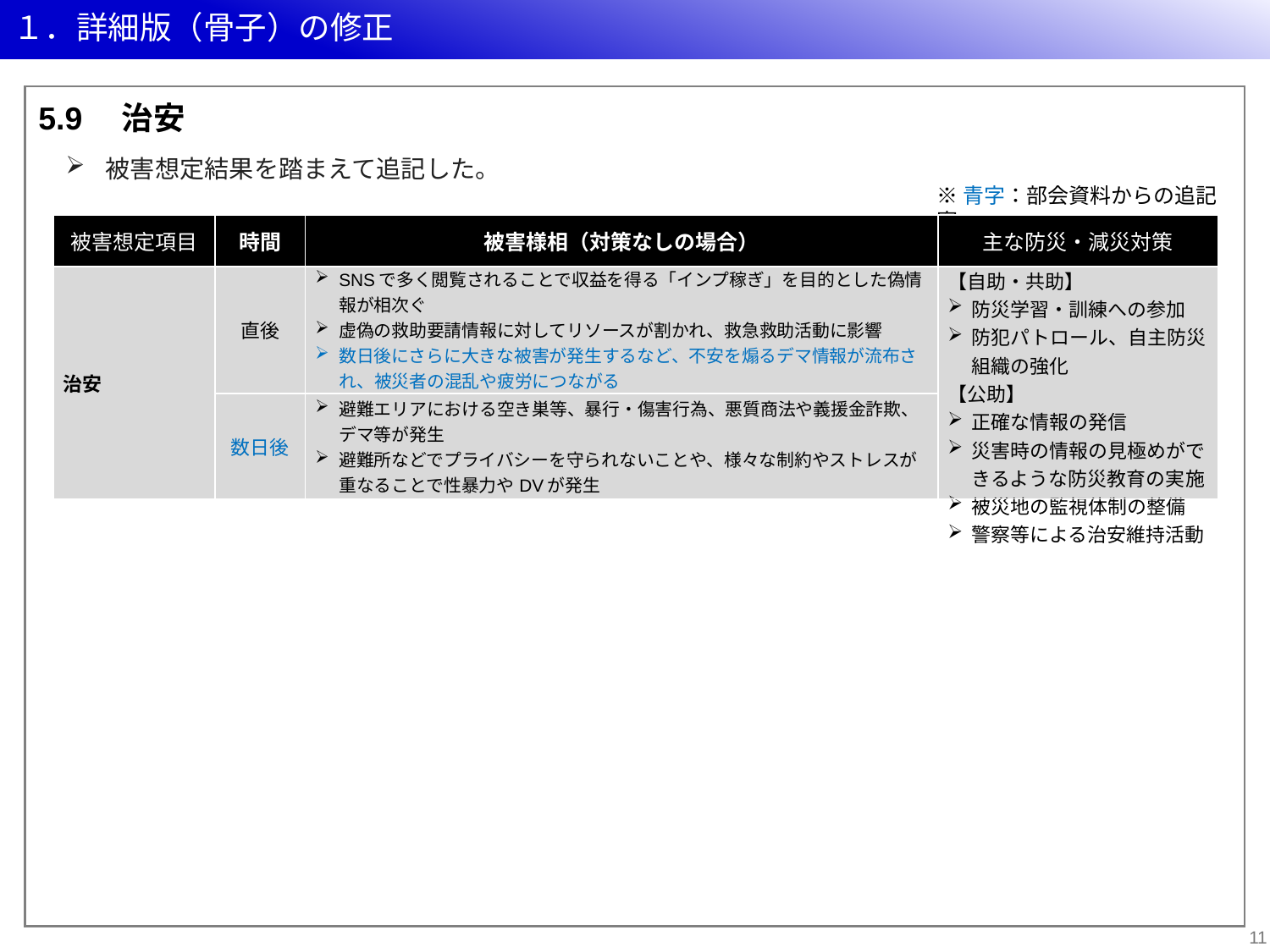

# １．詳細版（骨子）の修正
5.9　治安
被害想定結果を踏まえて追記した。
※青字：部会資料からの追記案
| 被害想定項目 | 時間 | 被害様相（対策なしの場合） | 主な防災・減災対策 |
| --- | --- | --- | --- |
| 治安 | 直後 | SNSで多く閲覧されることで収益を得る「インプ稼ぎ」を目的とした偽情報が相次ぐ 虚偽の救助要請情報に対してリソースが割かれ、救急救助活動に影響 数日後にさらに大きな被害が発生するなど、不安を煽るデマ情報が流布され、被災者の混乱や疲労につながる | 【自助・共助】 防災学習・訓練への参加 防犯パトロール、自主防災組織の強化 【公助】 正確な情報の発信 災害時の情報の見極めができるような防災教育の実施 被災地の監視体制の整備 警察等による治安維持活動 |
|  | 数日後 | 避難エリアにおける空き巣等、暴行・傷害行為、悪質商法や義援金詐欺、デマ等が発生 避難所などでプライバシーを守られないことや、様々な制約やストレスが重なることで性暴力やDVが発生 |  |
11